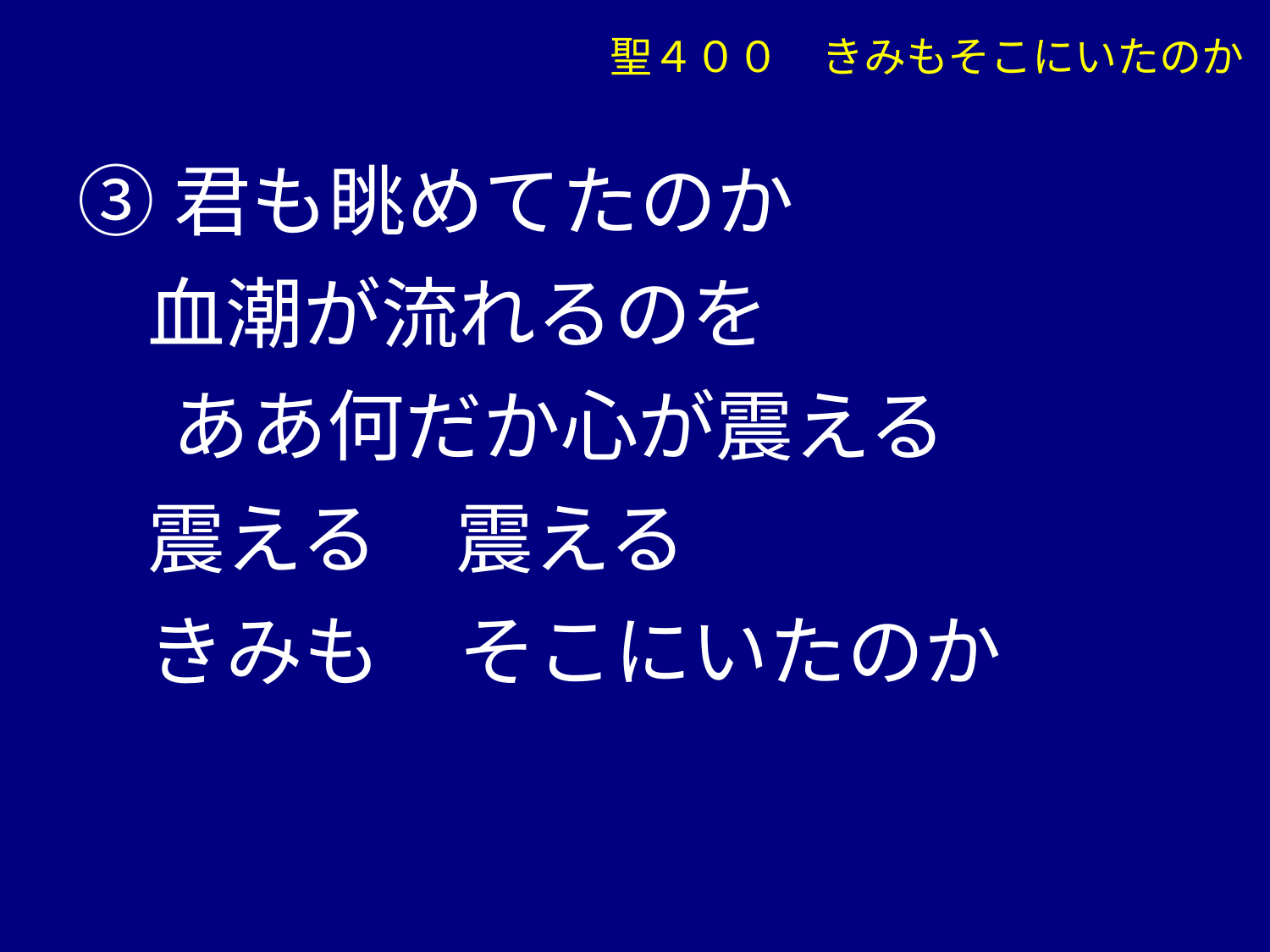

聖４００　きみもそこにいたのか
③君も眺めてたのか
   血潮が流れるのを
　 ああ何だか心が震える
   震える　震える
   きみも　そこにいたのか